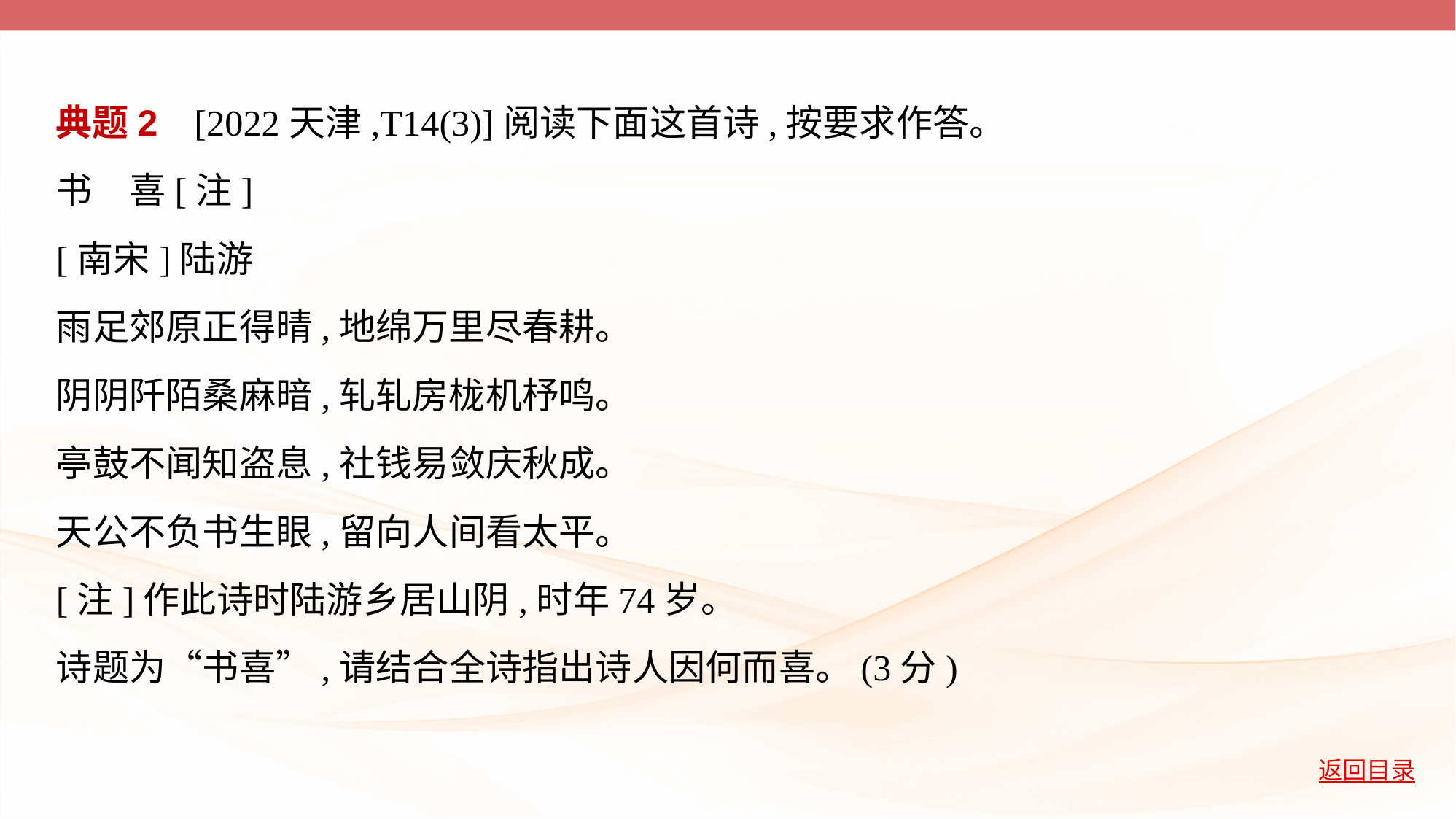

典题2    [2022天津,T14(3)]阅读下面这首诗,按要求作答。
书　喜[注]
[南宋]陆游
雨足郊原正得晴,地绵万里尽春耕。
阴阴阡陌桑麻暗,轧轧房栊机杼鸣。
亭鼓不闻知盗息,社钱易敛庆秋成。
天公不负书生眼,留向人间看太平。
[注]作此诗时陆游乡居山阴,时年74岁。
诗题为“书喜”,请结合全诗指出诗人因何而喜。(3分)